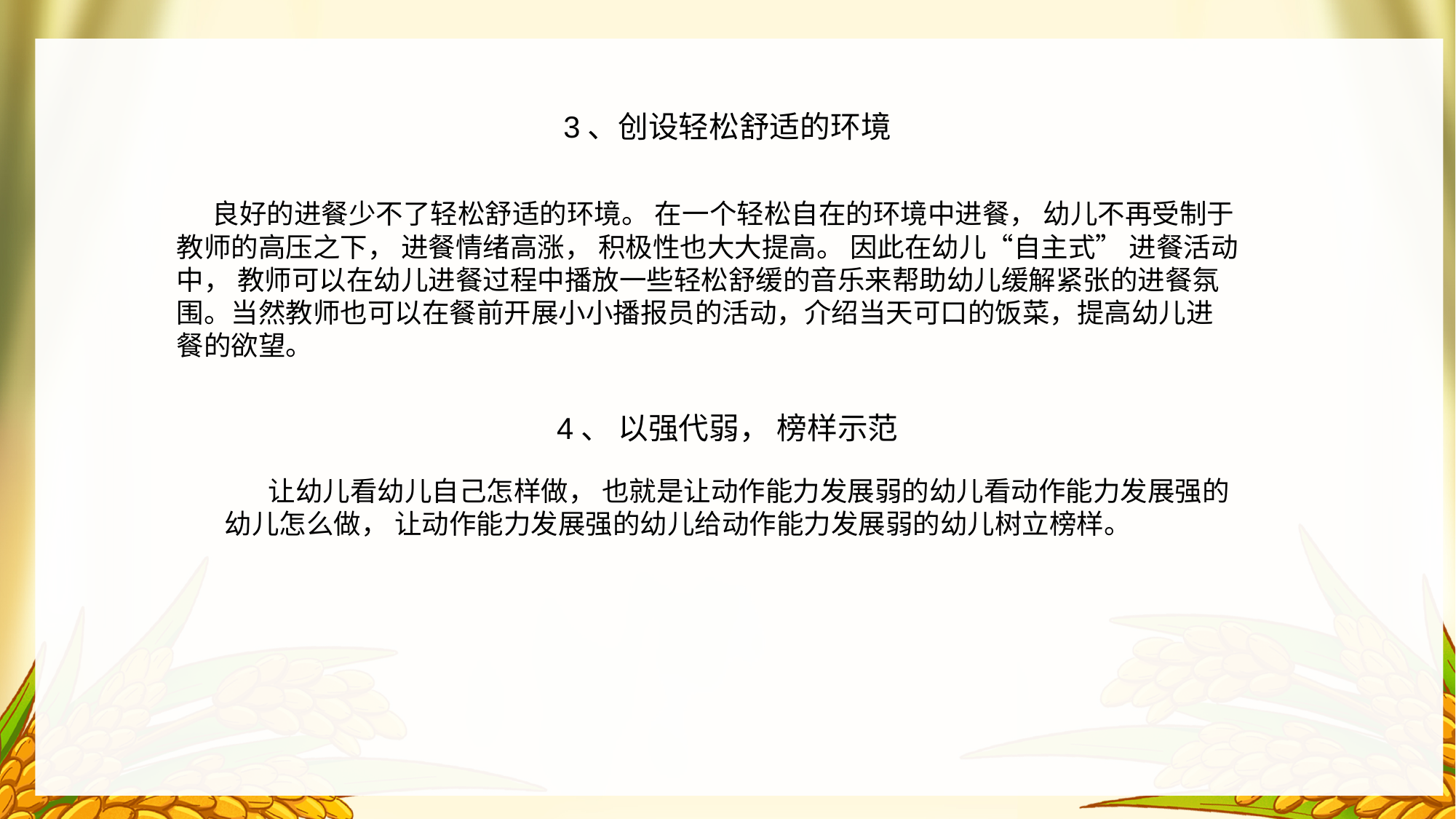

3、创设轻松舒适的环境
      良好的进餐少不了轻松舒适的环境。 在一个轻松自在的环境中进餐， 幼儿不再受制于教师的高压之下， 进餐情绪高涨， 积极性也大大提高。 因此在幼儿“自主式” 进餐活动中， 教师可以在幼儿进餐过程中播放一些轻松舒缓的音乐来帮助幼儿缓解紧张的进餐氛围。当然教师也可以在餐前开展小小播报员的活动，介绍当天可口的饭菜，提高幼儿进餐的欲望。
4、 以强代弱， 榜样示范
      让幼儿看幼儿自己怎样做， 也就是让动作能力发展弱的幼儿看动作能力发展强的幼儿怎么做， 让动作能力发展强的幼儿给动作能力发展弱的幼儿树立榜样。